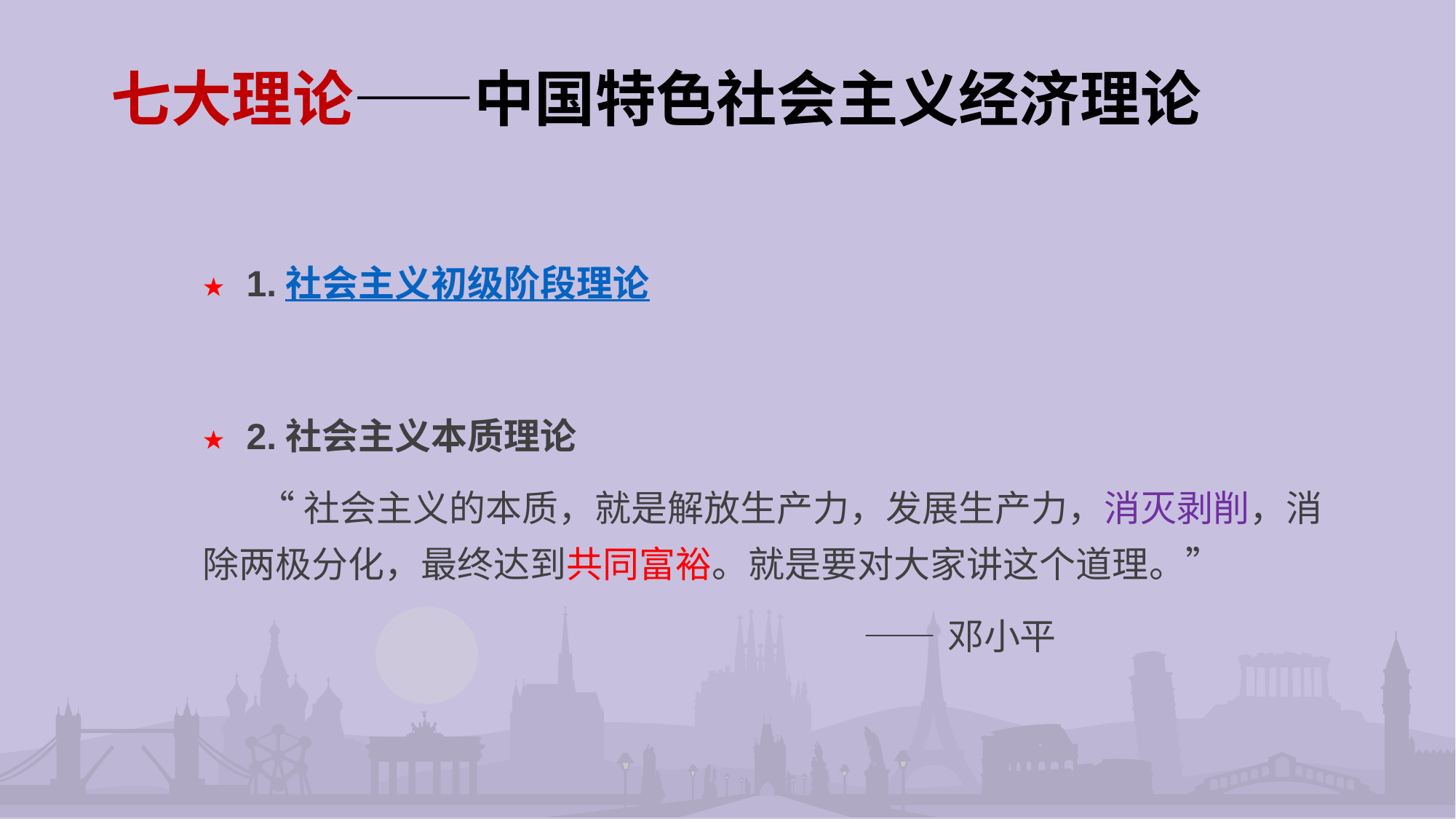

# 七大理论——中国特色社会主义经济理论
★ 1.社会主义初级阶段理论

★ 2.社会主义本质理论
       “社会主义的本质，就是解放生产力，发展生产力，消灭剥削，消除两极分化，最终达到共同富裕。就是要对大家讲这个道理。”
                                                                                 ——邓小平